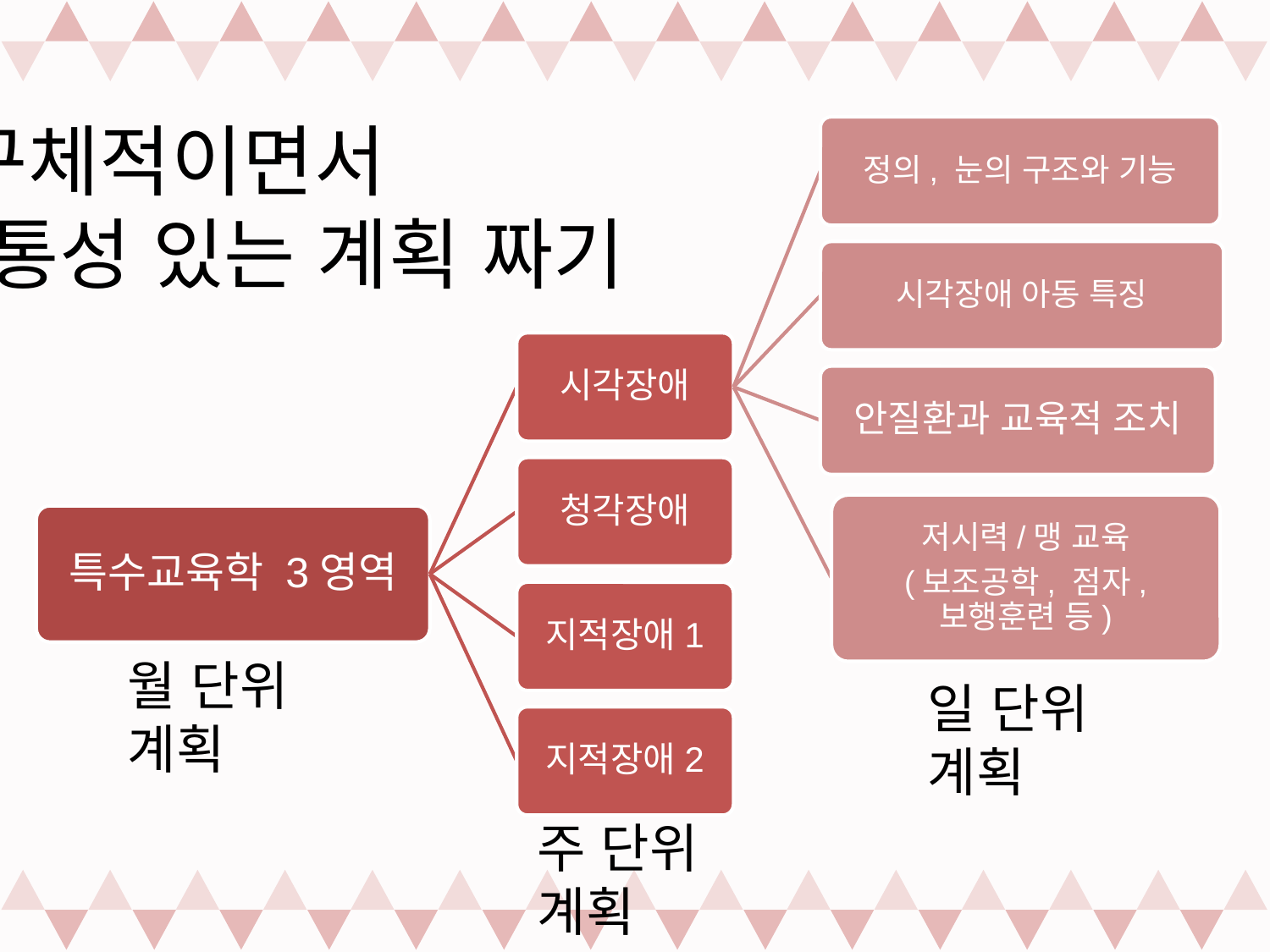

특수교육학 3영역

시각장애

정의, 눈의 구조와 기능

시각장애 아동 특징

안질환과 교육적 조치

저시력/맹 교육
(보조공학, 점자, 보행훈련 등)

청각장애

지적장애1

지적장애2
 구체적이면서
융통성 있는 계획 짜기
월 단위 계획
일 단위 계획
주 단위 계획